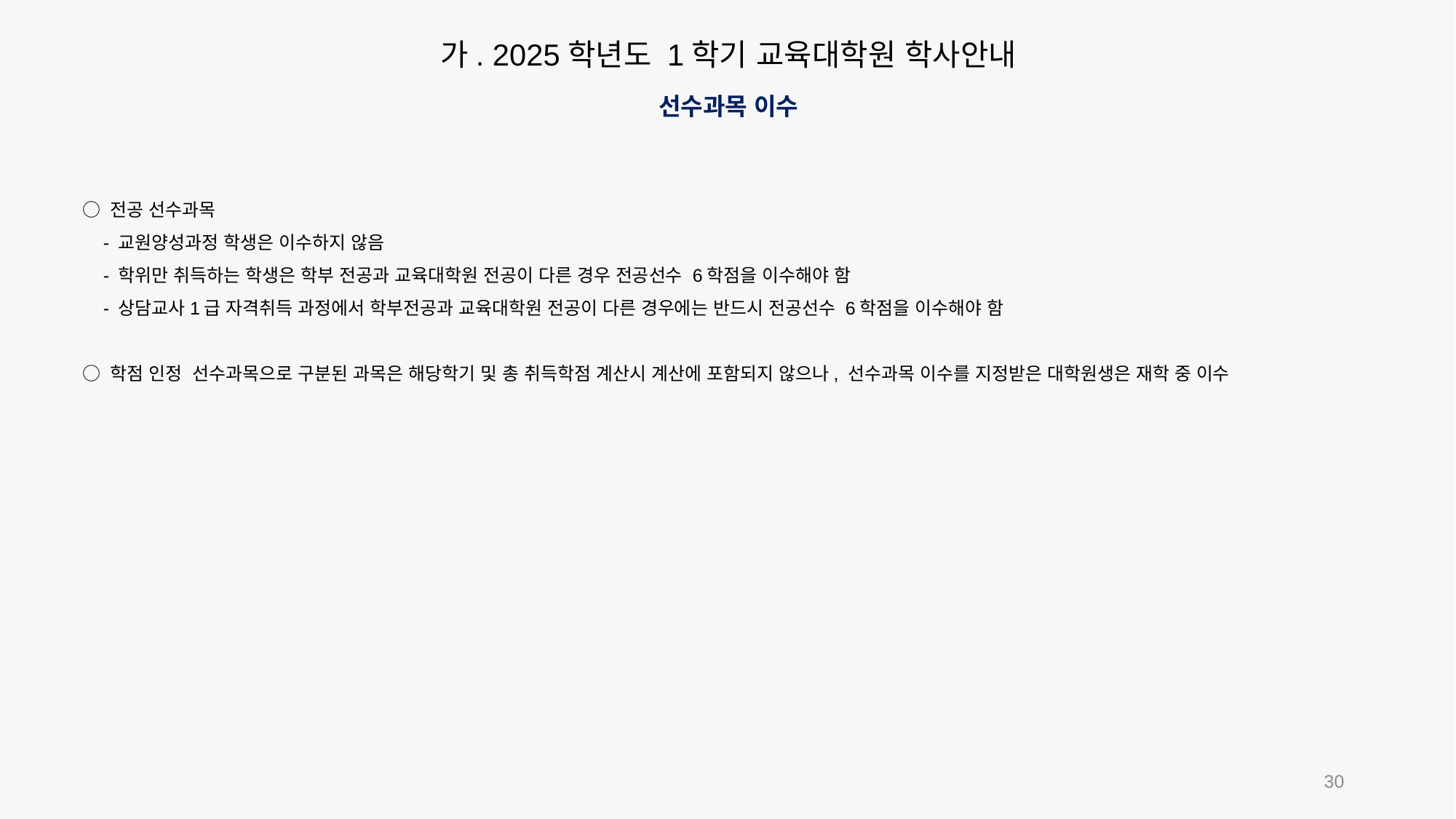

가. 2025학년도 1학기 교육대학원 학사안내
선수과목 이수
○ 전공 선수과목
    - 교원양성과정 학생은 이수하지 않음
    - 학위만 취득하는 학생은 학부 전공과 교육대학원 전공이 다른 경우 전공선수 6학점을 이수해야 함
    - 상담교사1급 자격취득 과정에서 학부전공과 교육대학원 전공이 다른 경우에는 반드시 전공선수 6학점을 이수해야 함

○ 학점 인정  선수과목으로 구분된 과목은 해당학기 및 총 취득학점 계산시 계산에 포함되지 않으나, 선수과목 이수를 지정받은 대학원생은 재학 중 이수

30